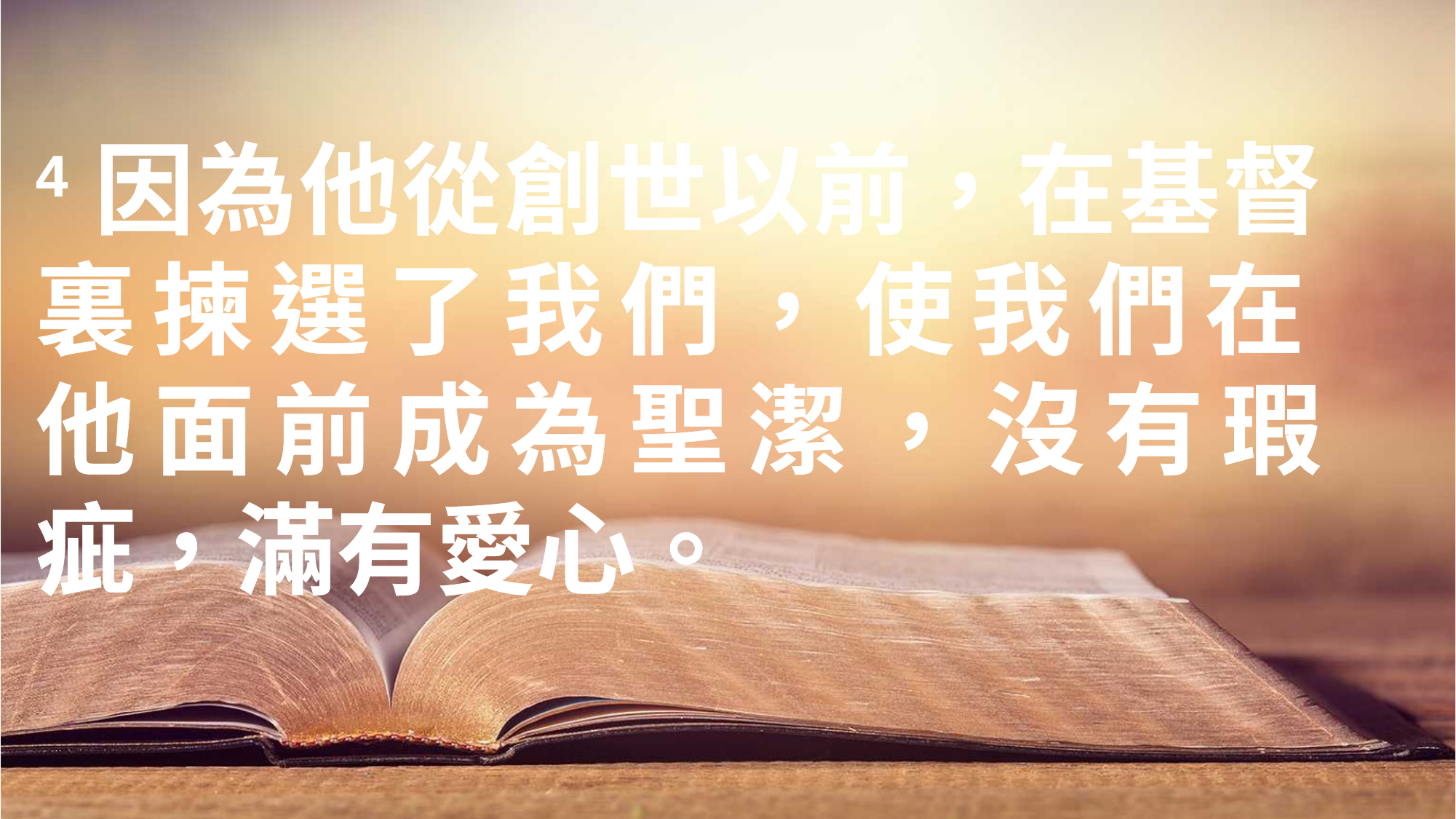

4因為他從創世以前，在基督裏揀選了我們，使我們在
他面前成為聖潔，沒有瑕疵，滿有愛心。